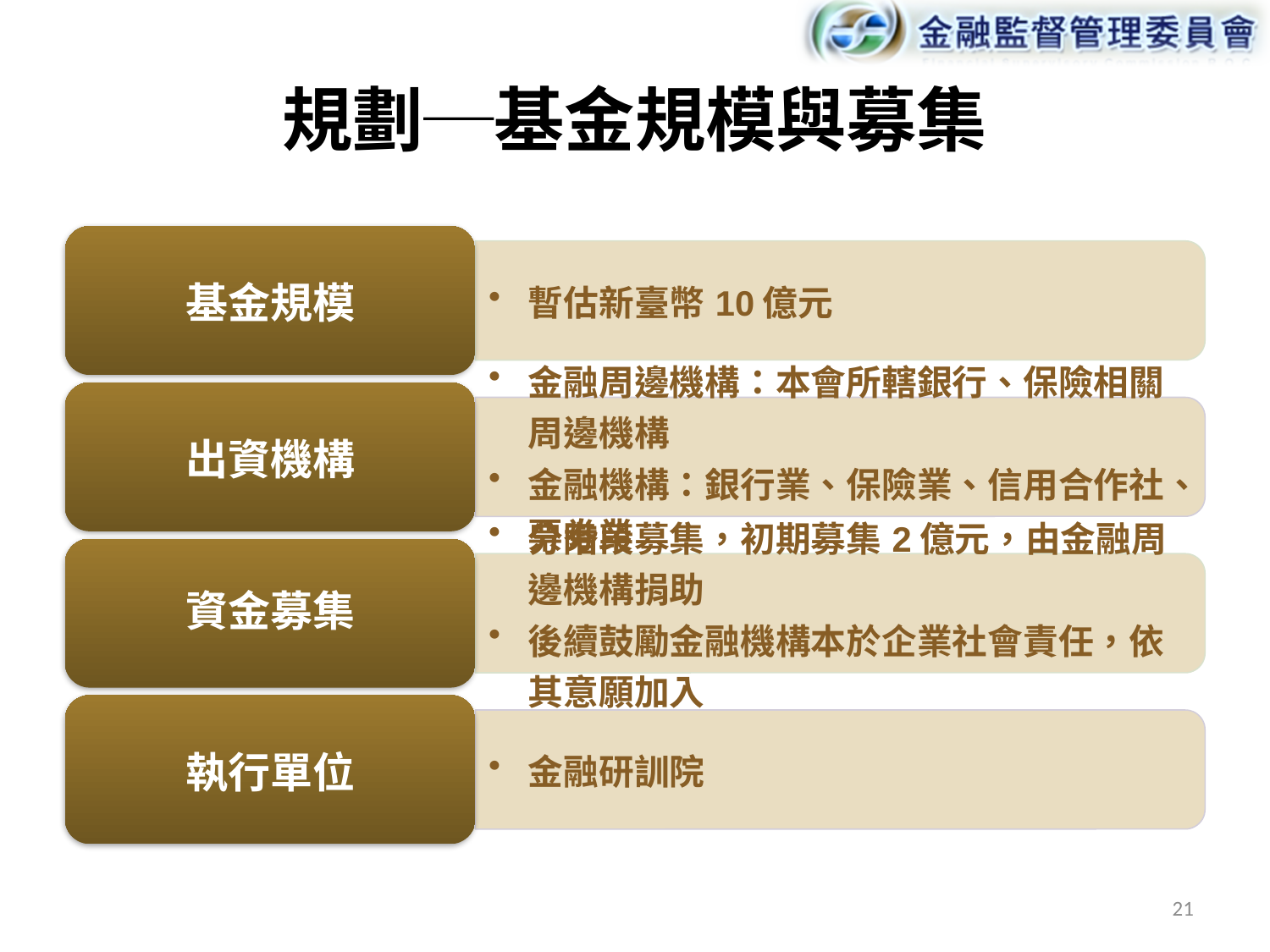

# 規劃─基金規模與募集

基金規模
暫估新臺幣10億元
出資機構
金融周邊機構：本會所轄銀行、保險相關周邊機構
資金募集
後續鼓勵金融機構本於企業社會責任，依其意願加入
執行單位
金融研訓院
21